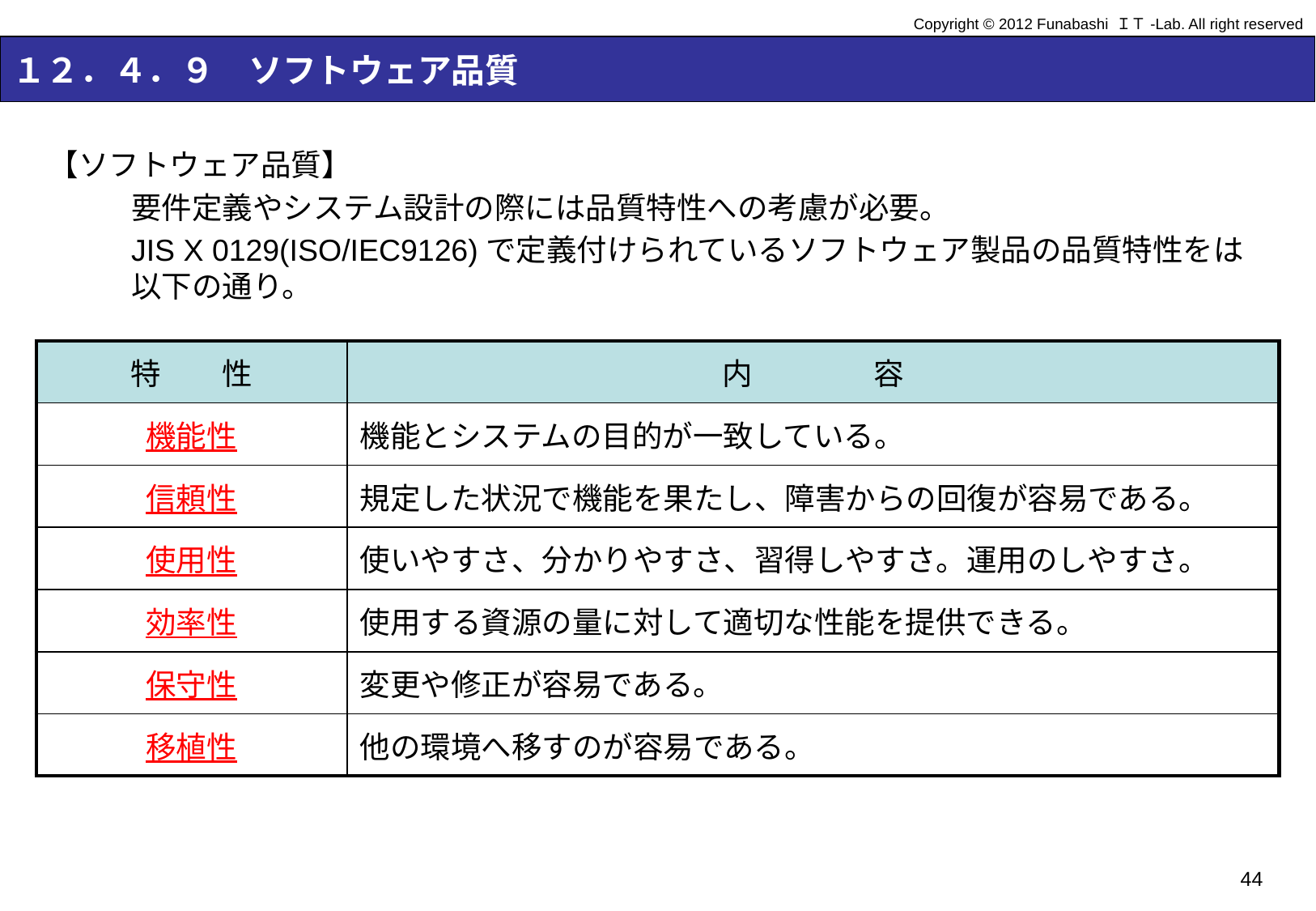

Copyright © 2012 Funabashi ＩＴ-Lab. All right reserved
# １２．４．９　ソフトウェア品質
【ソフトウェア品質】
要件定義やシステム設計の際には品質特性への考慮が必要。
JIS X 0129(ISO/IEC9126)で定義付けられているソフトウェア製品の品質特性をは以下の通り。
| 特　　性 | 内　　　　容 |
| --- | --- |
| 機能性 | 機能とシステムの目的が一致している。 |
| 信頼性 | 規定した状況で機能を果たし、障害からの回復が容易である。 |
| 使用性 | 使いやすさ、分かりやすさ、習得しやすさ。運用のしやすさ。 |
| 効率性 | 使用する資源の量に対して適切な性能を提供できる。 |
| 保守性 | 変更や修正が容易である。 |
| 移植性 | 他の環境へ移すのが容易である。 |
44